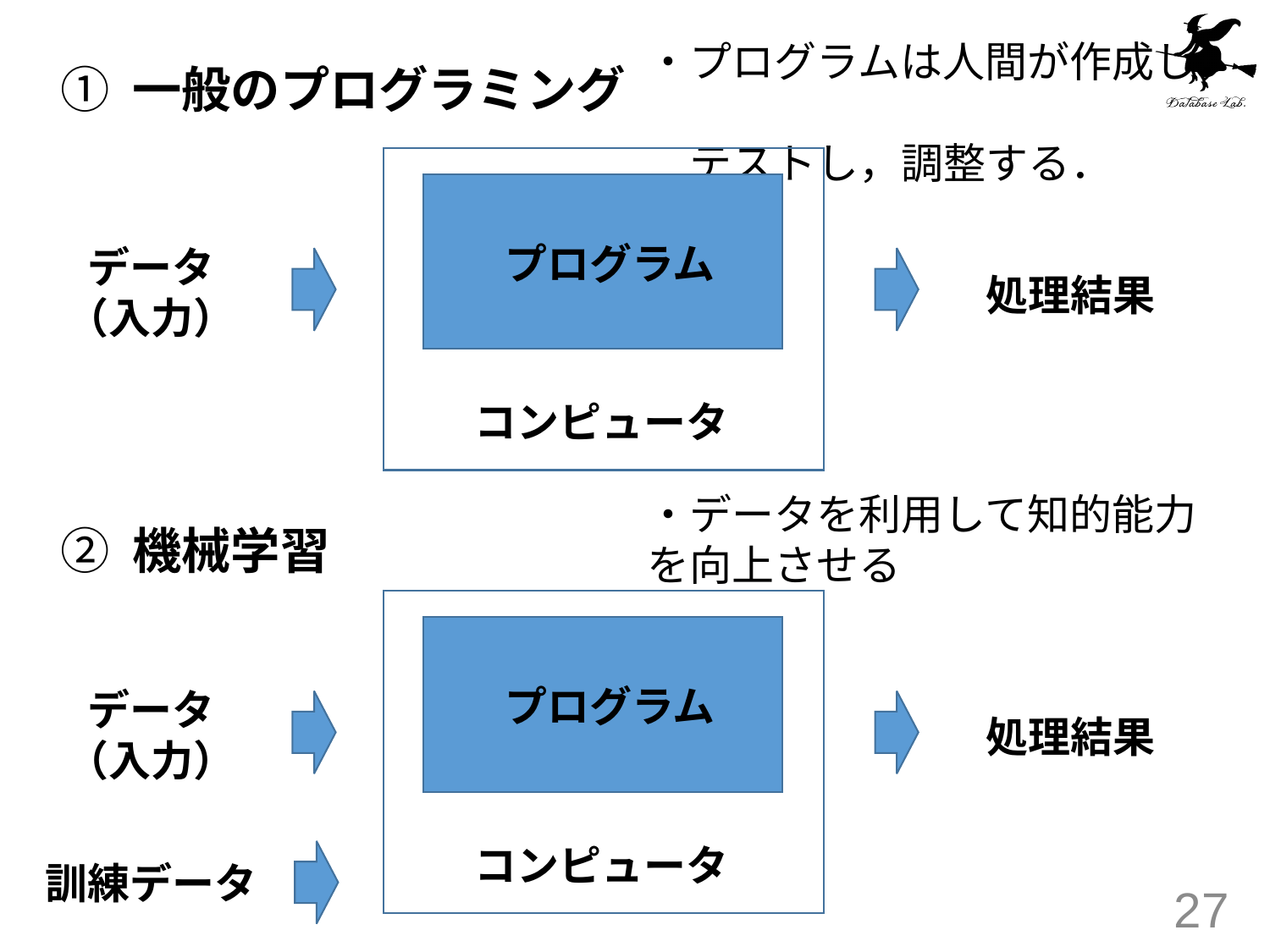

・プログラムは人間が作成し，
　テストし，調整する．
① 一般のプログラミング

② 機械学習

プログラム
データ
（入力）

処理結果
コンピュータ
・データを利用して知的能力を向上させる

プログラム
データ
（入力）

処理結果
コンピュータ

訓練データ
27